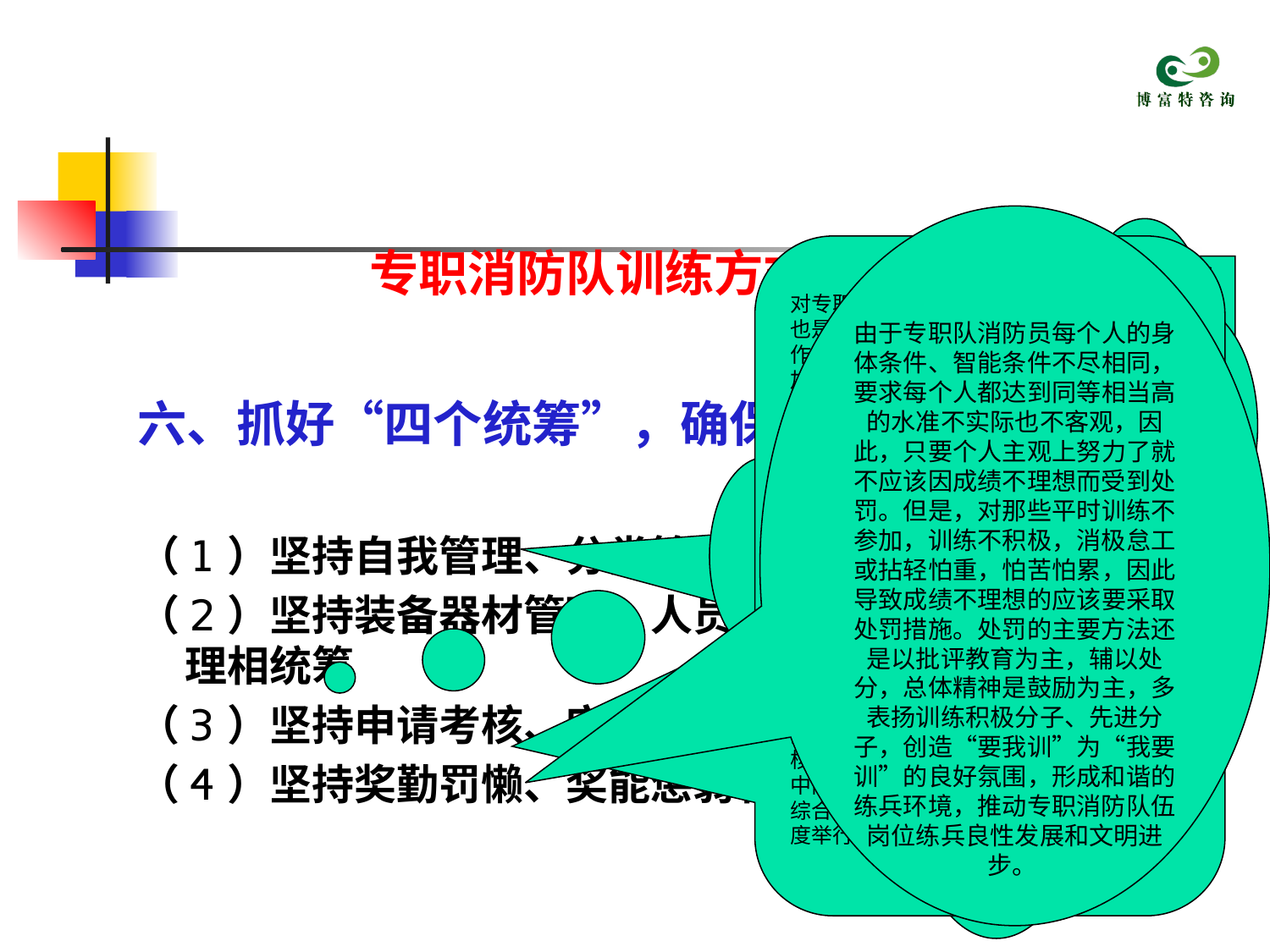

#
由于专职队消防员每个人的身体条件、智能条件不尽相同，要求每个人都达到同等相当高的水准不实际也不客观，因此，只要个人主观上努力了就不应该因成绩不理想而受到处罚。但是，对那些平时训练不参加，训练不积极，消极怠工或拈轻怕重，怕苦怕累，因此导致成绩不理想的应该要采取处罚措施。处罚的主要方法还是以批评教育为主，辅以处分，总体精神是鼓励为主，多表扬训练积极分子、先进分子，创造“要我训”为“我要训”的良好氛围，形成和谐的练兵环境，推动专职消防队伍岗位练兵良性发展和文明进步。
虽然消防员是训练的主体，但训练需要器材、场地和时间等条件来支撑，有了这些条件才能使训练工作正常展开，所以要加强对装备器材的控制管理，而且训练前、训练中、训练后对装备器材都要有详细的管理要求。由于放开训练，点多面广，场地的使用也要科学合理的安排，要与时间的划分相协调、相统筹。也就是说，使用什么器材训练，在什么地点训练，什么时间训练，哪些人训练，无论是事先制定计划，还是临时组织都必须互兼顾，不能顾此失彼，更不能相互影响。
专职消防队训练方式方法

对专职队消防员的考核既是训练的环节，也是管理的环节。改革和加强训练考核工作，既有利于推动训练的开展，也有利于加强对训练的管理。对部分训练人员、训练项目可以实行申请考核的办法，既什么人在时间考核什么项目，由个人申请，充分考虑到个人的主动性，申请考核一般由辖区大、中队组考，支队在指导的基础上随机抽考。消防预案演练实行“四级考核”，第一级考核是以班组为基本单位进行自我考核。按照专职大队战训每月下达的现场演练预案计划，中队班组每周到现场进行灭火预案演练和考核两次；第二级考核就是中队对班组每周一次的不定时、不定点的抽查，重点检查班组的训练效果，及时发现不足，制定整改措施，并把演练完成情况的记录和总结材料上报大队战训；第三级考核则由大队每月对中队考核一次，按照预案要求，采取演习形式对中队的战术、战斗力量布署方面进行一次综合水平的考核；第四级考核是公司每季度举行一次全厂性的综合消防演习。
不论在那种模式下开展训练，消防训练的人员、项目、场地、时间都比较分散。因此管理也要跟上形式，建立因地制宜、因人利导、因事而异的训练管理机制，促进自我管理、分类管理和领导管理相统筹，既要强调领导责任，也要强调种类项目训练责任人的管理义务，更加突出每个人在训练中的管理要求，保证训练管理不失控，放而不散，分而不乱。
六、抓好“四个统筹”，确保练兵的实效性。

（1）坚持自我管理、分类管理和领导管理相统筹
（2）坚持装备器材管理、人员场地管理和时间分配管理相统筹
（3）坚持申请考核、定时考核和随机考核相统筹
（4）坚持奖勤罚懒、奖能惩弱和鼓励为主相统筹